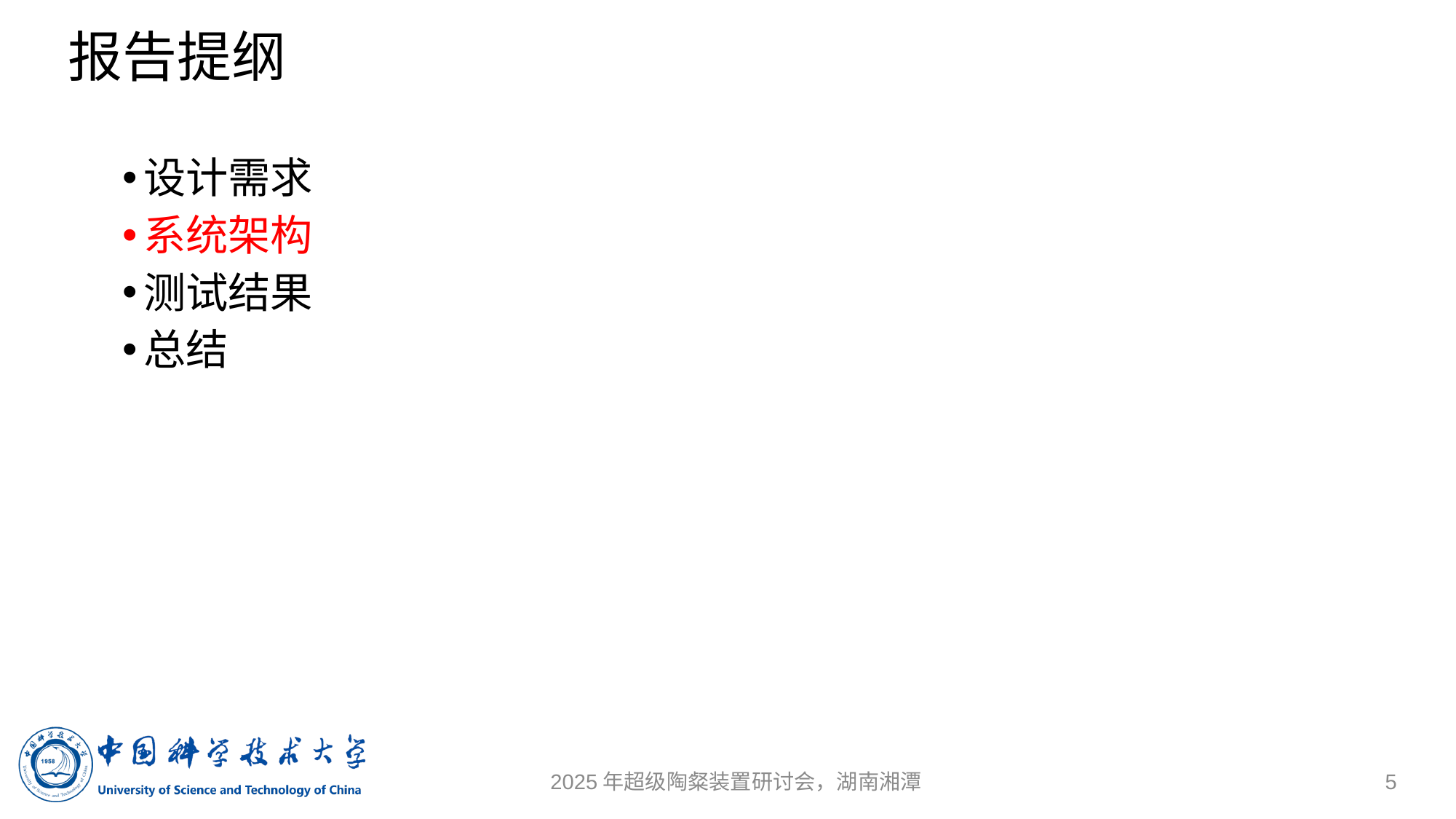

# 报告提纲
设计需求
系统架构
测试结果
总结
5
2025年超级陶粲装置研讨会，湖南湘潭